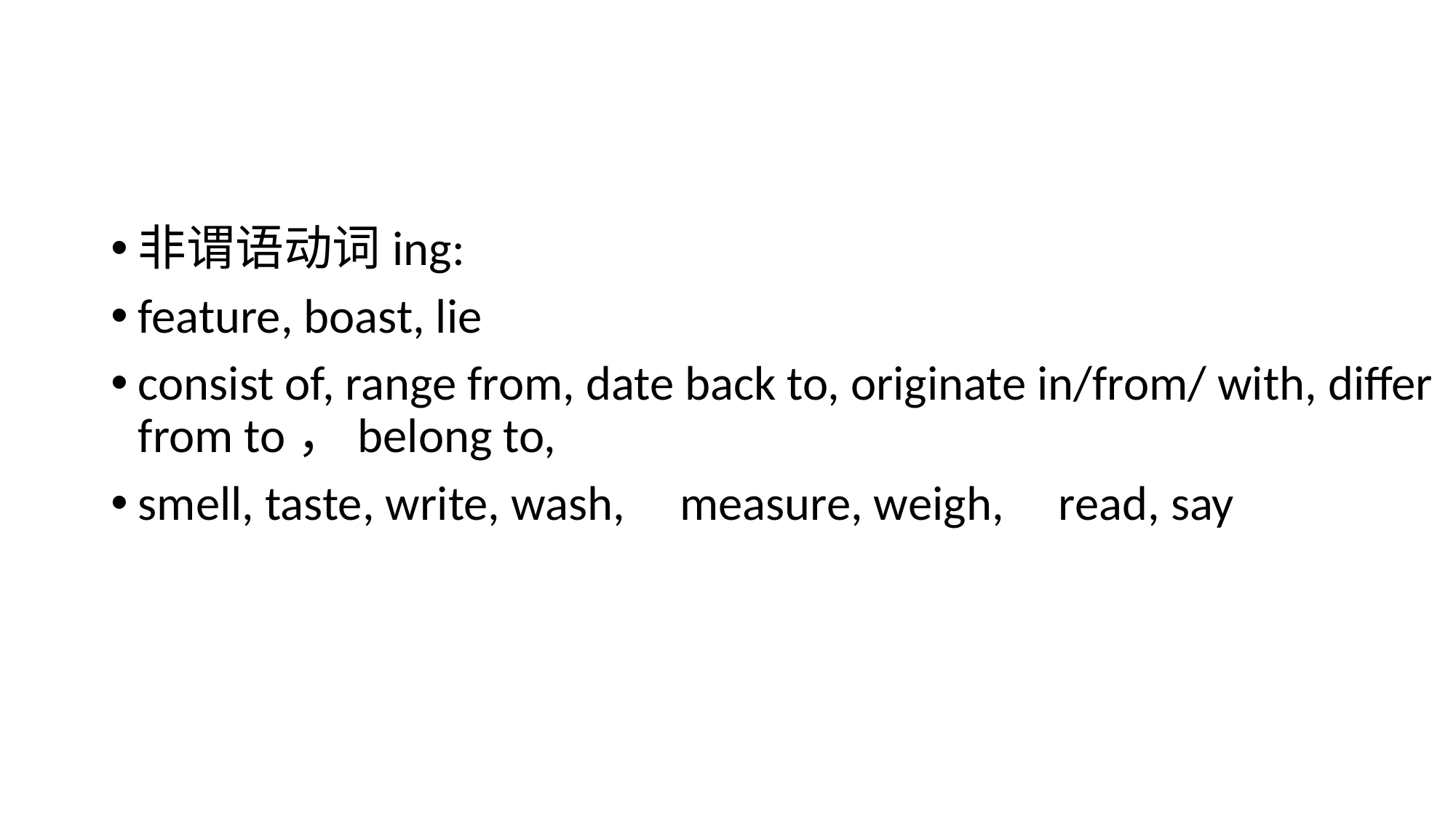

#
非谓语动词ing:
feature, boast, lie
consist of, range from, date back to, originate in/from/ with, differ from to，belong to,
smell, taste, write, wash,     measure, weigh,     read, say